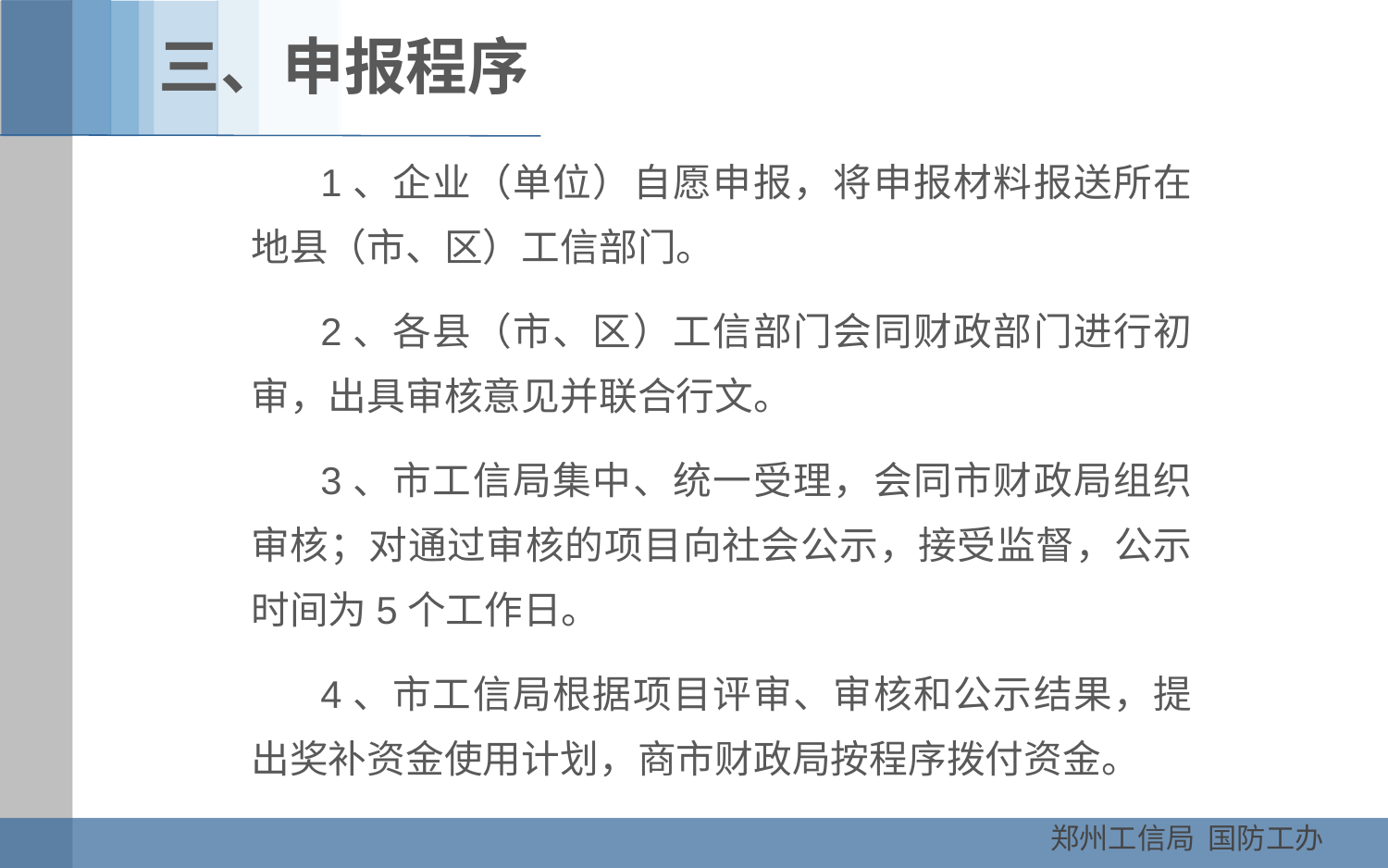

三、申报程序
1、企业（单位）自愿申报，将申报材料报送所在地县（市、区）工信部门。
2、各县（市、区）工信部门会同财政部门进行初审，出具审核意见并联合行文。
3、市工信局集中、统一受理，会同市财政局组织审核；对通过审核的项目向社会公示，接受监督，公示时间为5个工作日。
4、市工信局根据项目评审、审核和公示结果，提出奖补资金使用计划，商市财政局按程序拨付资金。

郑州工信局  国防工办